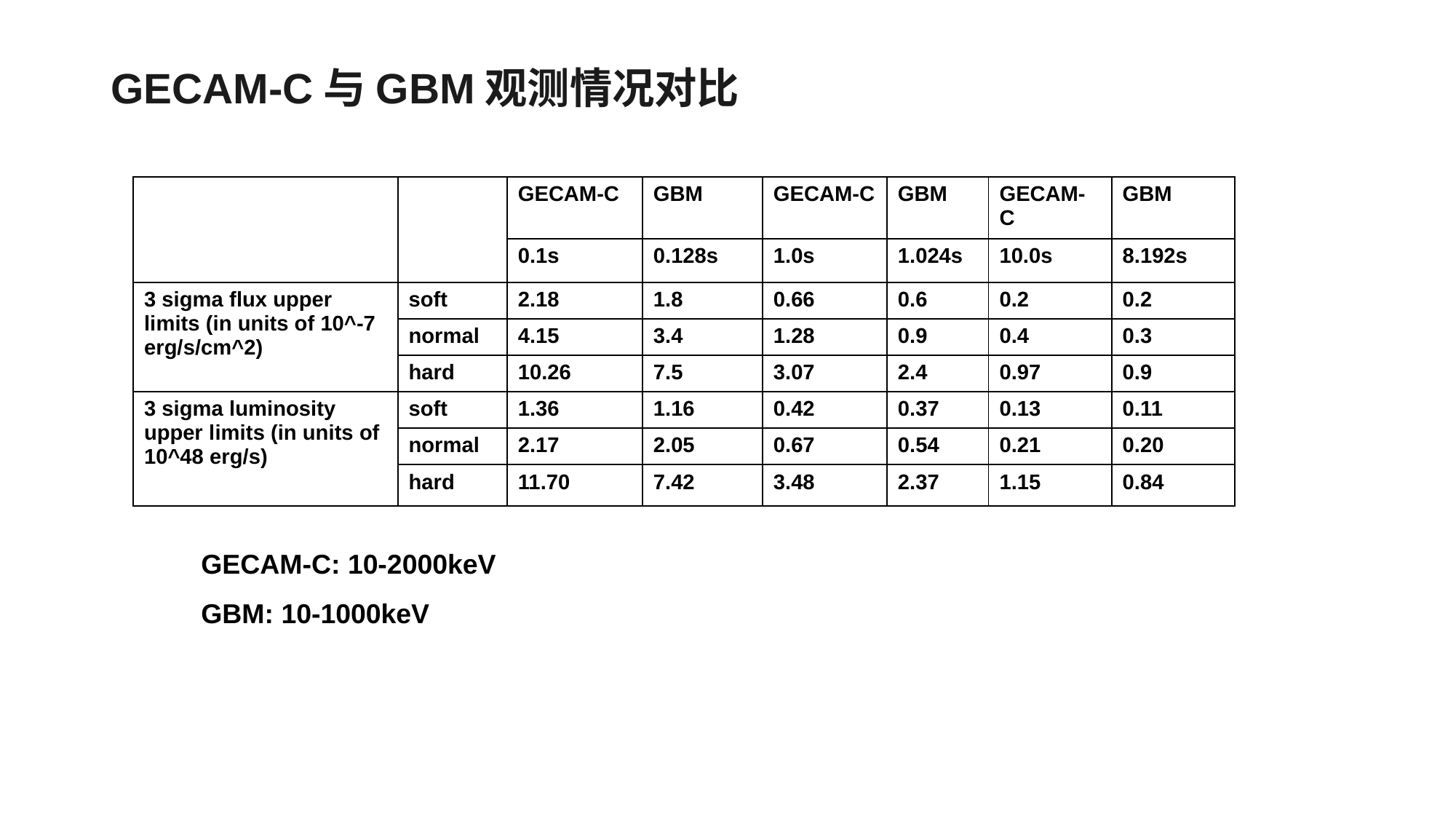

GECAM-C与GBM观测情况对比

|  |  | GECAM-C | GBM | GECAM-C | GBM | GECAM-C | GBM |
| --- | --- | --- | --- | --- | --- | --- | --- |
|  |  | 0.1s | 0.128s | 1.0s | 1.024s | 10.0s | 8.192s |
| 3 sigma flux upper limits (in units of 10^-7 erg/s/cm^2) | soft | 2.18 | 1.8 | 0.66 | 0.6 | 0.2 | 0.2 |
|  | normal | 4.15 | 3.4 | 1.28 | 0.9 | 0.4 | 0.3 |
|  | hard | 10.26 | 7.5 | 3.07 | 2.4 | 0.97 | 0.9 |
| 3 sigma luminosity upper limits (in units of 10^48 erg/s) | soft | 1.36 | 1.16 | 0.42 | 0.37 | 0.13 | 0.11 |
|  | normal | 2.17 | 2.05 | 0.67 | 0.54 | 0.21 | 0.20 |
|  | hard | 11.70 | 7.42 | 3.48 | 2.37 | 1.15 | 0.84 |
GECAM-C: 10-2000keV
GBM: 10-1000keV